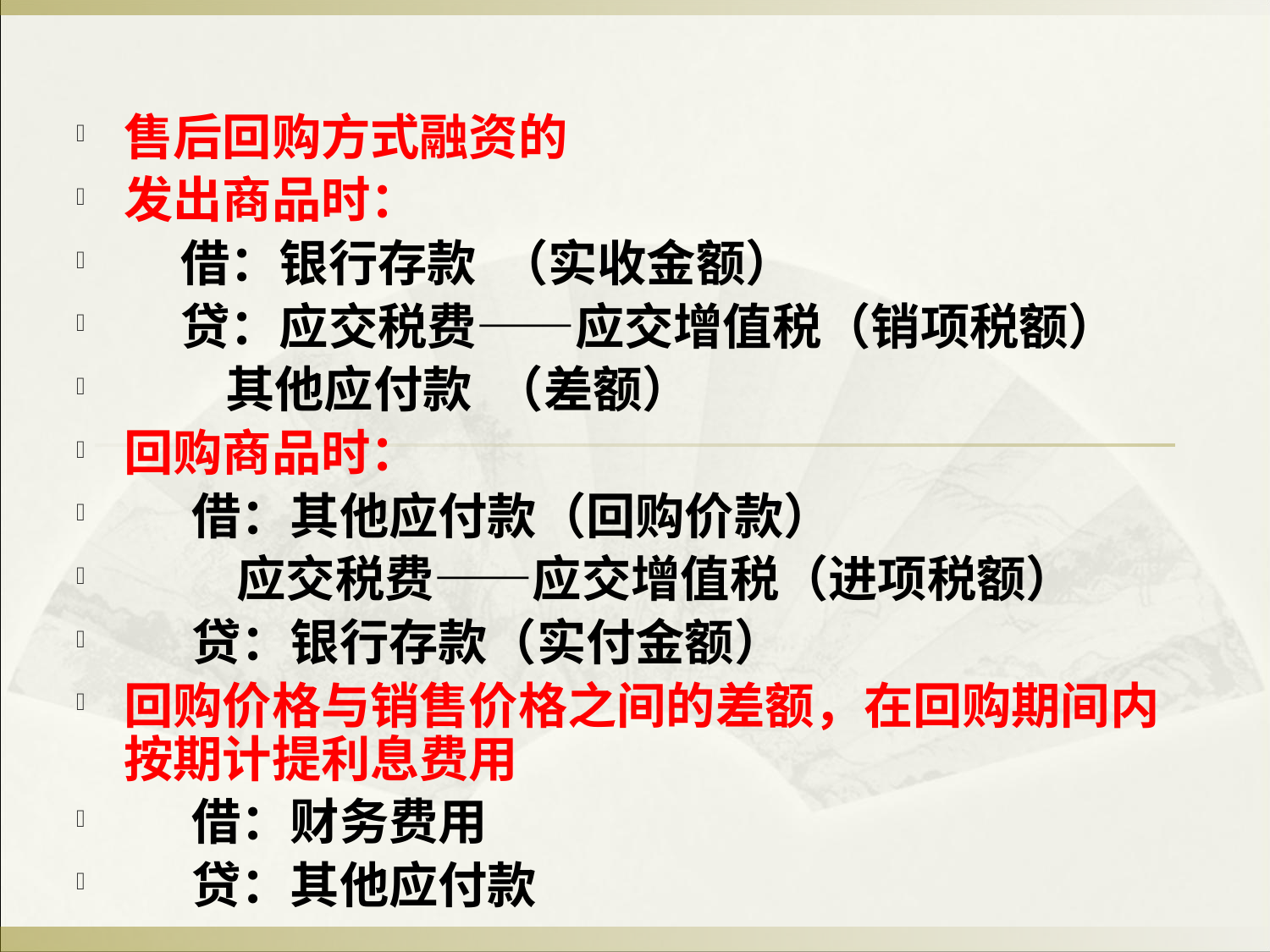

售后回购方式融资的
发出商品时：
    借：银行存款  （实收金额）
    贷：应交税费——应交增值税（销项税额）
        其他应付款  （差额）
回购商品时：
     借：其他应付款（回购价款）
         应交税费——应交增值税（进项税额）
     贷：银行存款（实付金额）
回购价格与销售价格之间的差额，在回购期间内按期计提利息费用
     借：财务费用
     贷：其他应付款